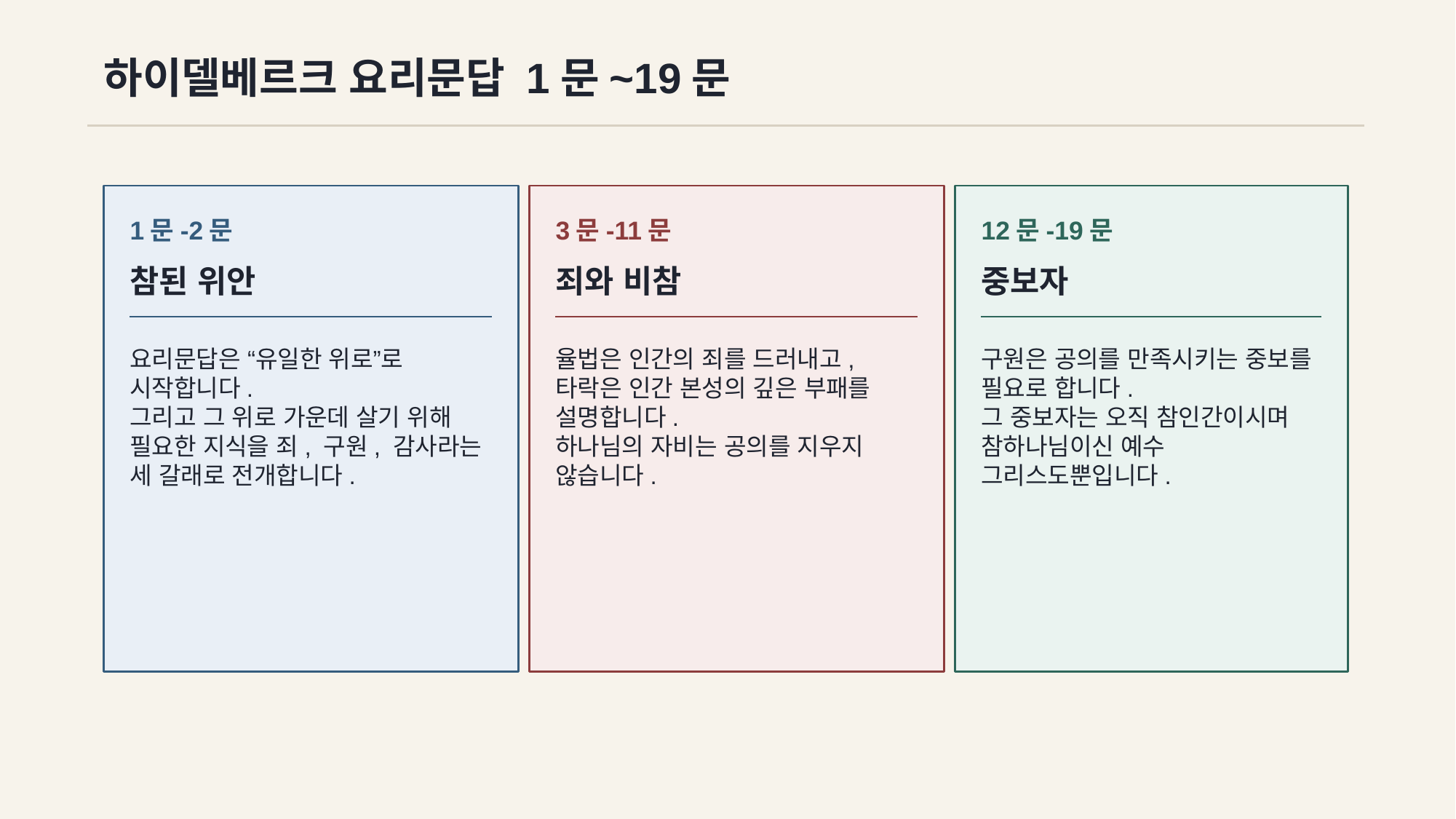

하이델베르크 요리문답 1문~19문

1문-2문
3문-11문
12문-19문
참된 위안
죄와 비참
중보자
요리문답은 “유일한 위로”로 시작합니다.
그리고 그 위로 가운데 살기 위해 필요한 지식을 죄, 구원, 감사라는 세 갈래로 전개합니다.
율법은 인간의 죄를 드러내고, 타락은 인간 본성의 깊은 부패를 설명합니다.
하나님의 자비는 공의를 지우지 않습니다.
구원은 공의를 만족시키는 중보를 필요로 합니다.
그 중보자는 오직 참인간이시며 참하나님이신 예수 그리스도뿐입니다.